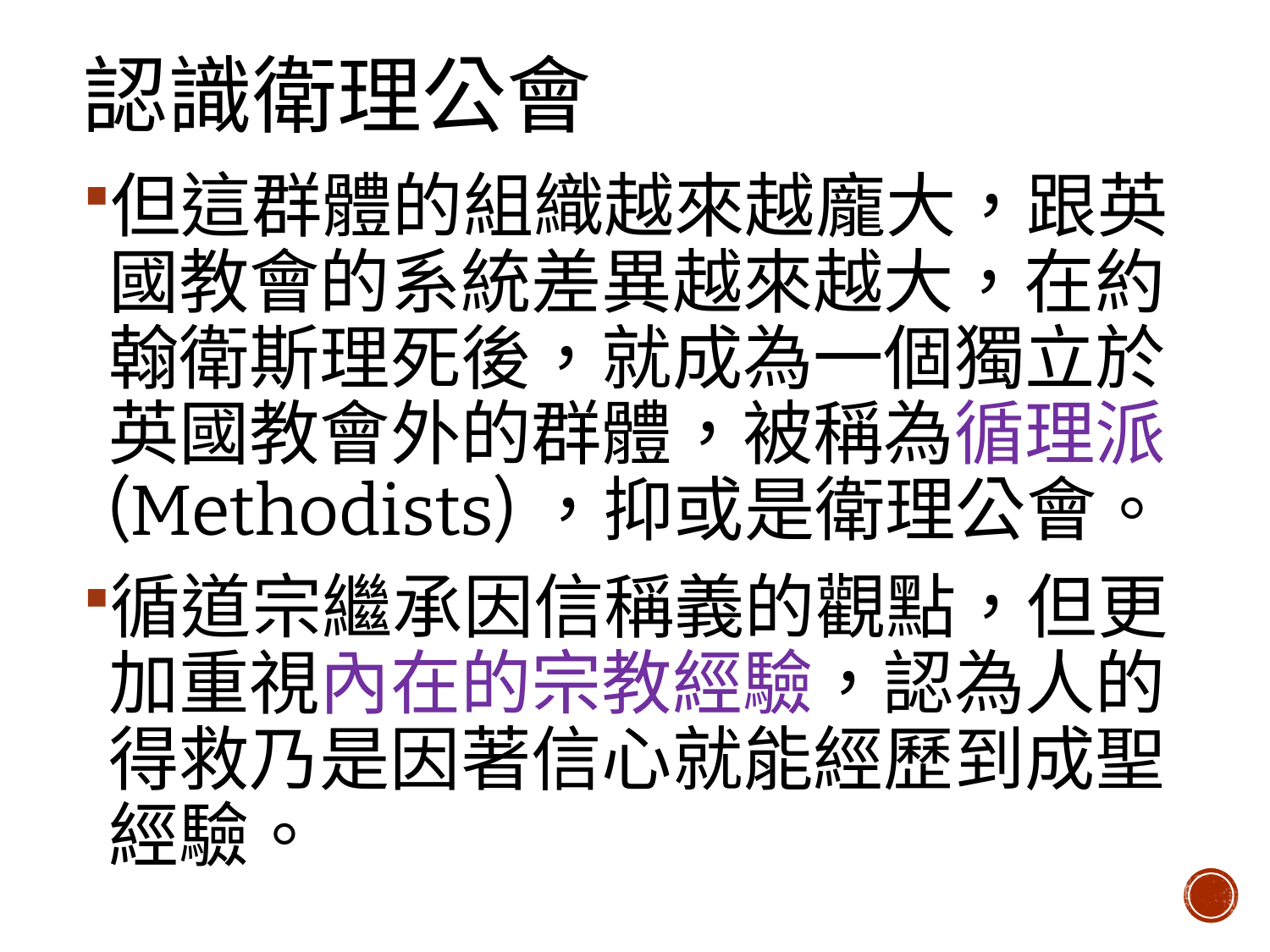

# 認識衛理公會
但這群體的組織越來越龐大，跟英國教會的系統差異越來越大，在約翰衛斯理死後，就成為一個獨立於英國教會外的群體，被稱為循理派(Methodists)，抑或是衛理公會。
循道宗繼承因信稱義的觀點，但更加重視內在的宗教經驗，認為人的得救乃是因著信心就能經歷到成聖經驗。